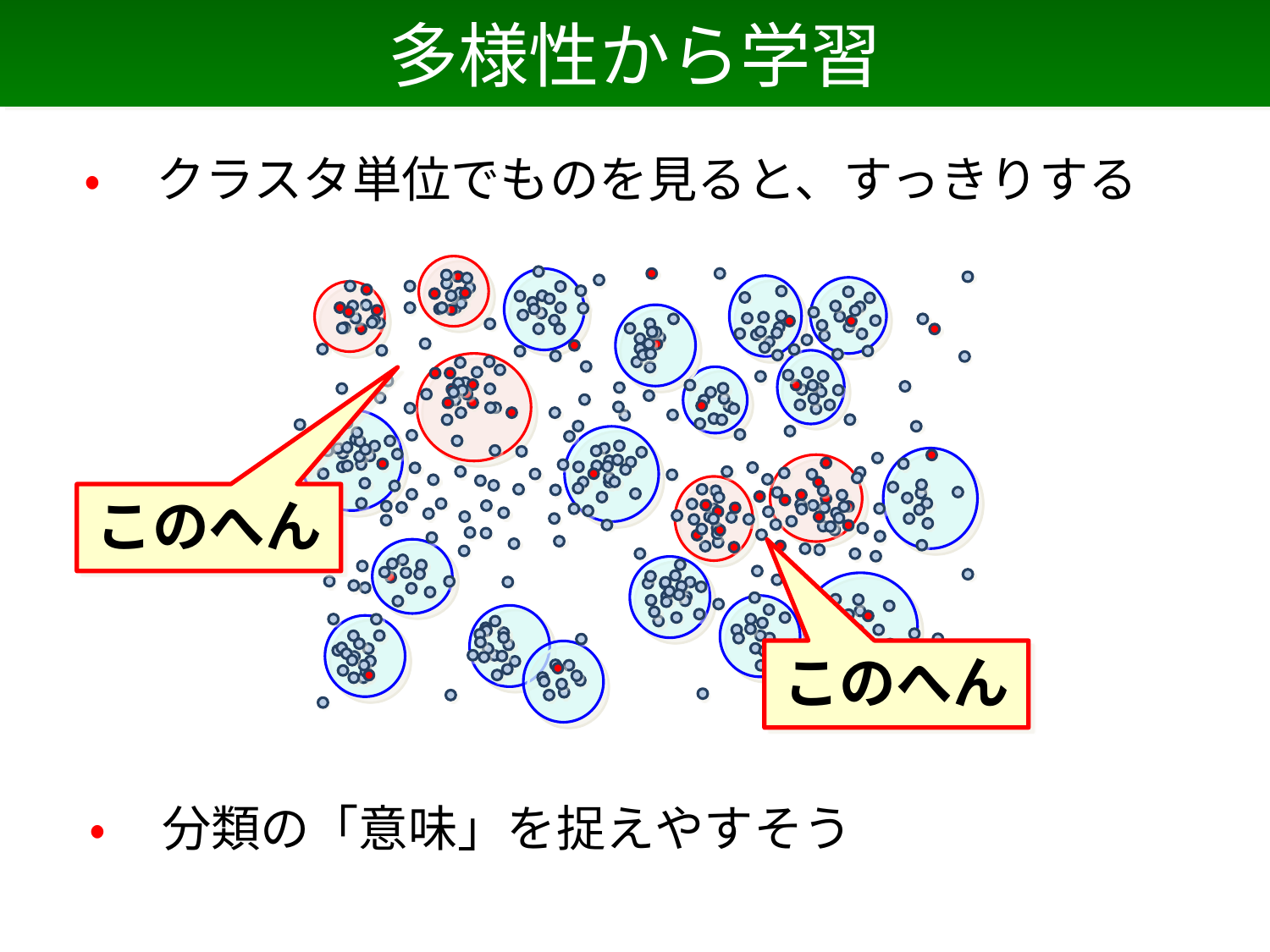

# 多様性から学習
• クラスタ単位でものを見ると、すっきりする

このへん

このへん

• 分類の「意味」を捉えやすそう